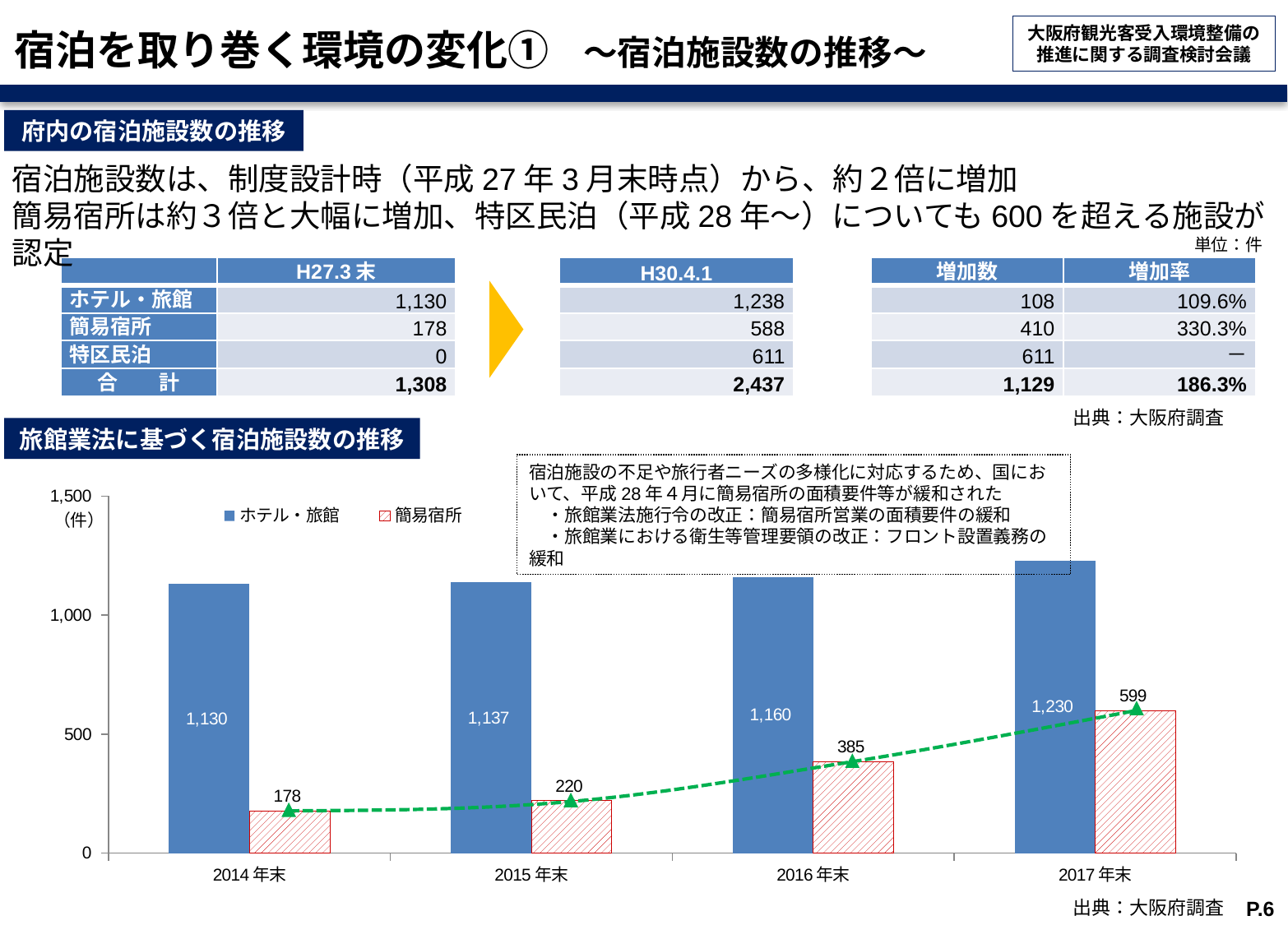

# 宿泊を取り巻く環境の変化①　～宿泊施設数の推移～
府内の宿泊施設数の推移
宿泊施設数は、制度設計時（平成27年3月末時点）から、約２倍に増加
簡易宿所は約３倍と大幅に増加、特区民泊（平成28年～）についても600を超える施設が認定
単位：件
|  | H27.3末 |  | H30.4.1 |  | 増加数 | 増加率 |
| --- | --- | --- | --- | --- | --- | --- |
| ホテル・旅館 | 1,130 |  | 1,238 |  | 108 | 109.6% |
| 簡易宿所 | 178 |  | 588 |  | 410 | 330.3% |
| 特区民泊 | 0 |  | 611 |  | 611 | － |
| 合　　計 | 1,308 |  | 2,437 |  | 1,129 | 186.3% |

出典：大阪府調査
旅館業法に基づく宿泊施設数の推移
宿泊施設の不足や旅行者ニーズの多様化に対応するため、国において、平成28年４月に簡易宿所の面積要件等が緩和された
　・旅館業法施行令の改正：簡易宿所営業の面積要件の緩和
　・旅館業における衛生等管理要領の改正：フロント設置義務の緩和

### Chart

| Category | ホテル・旅館 | 簡易宿所 |
|---|---|---|
| 2014年末 | 1130.0 | 178.0 |
| 2015年末 | 1137.0 | 220.0 |
| 2016年末 | 1160.0 | 385.0 |
| 2017年末 | 1230.0 | 599.0 |
（件）

P.6
出典：大阪府調査